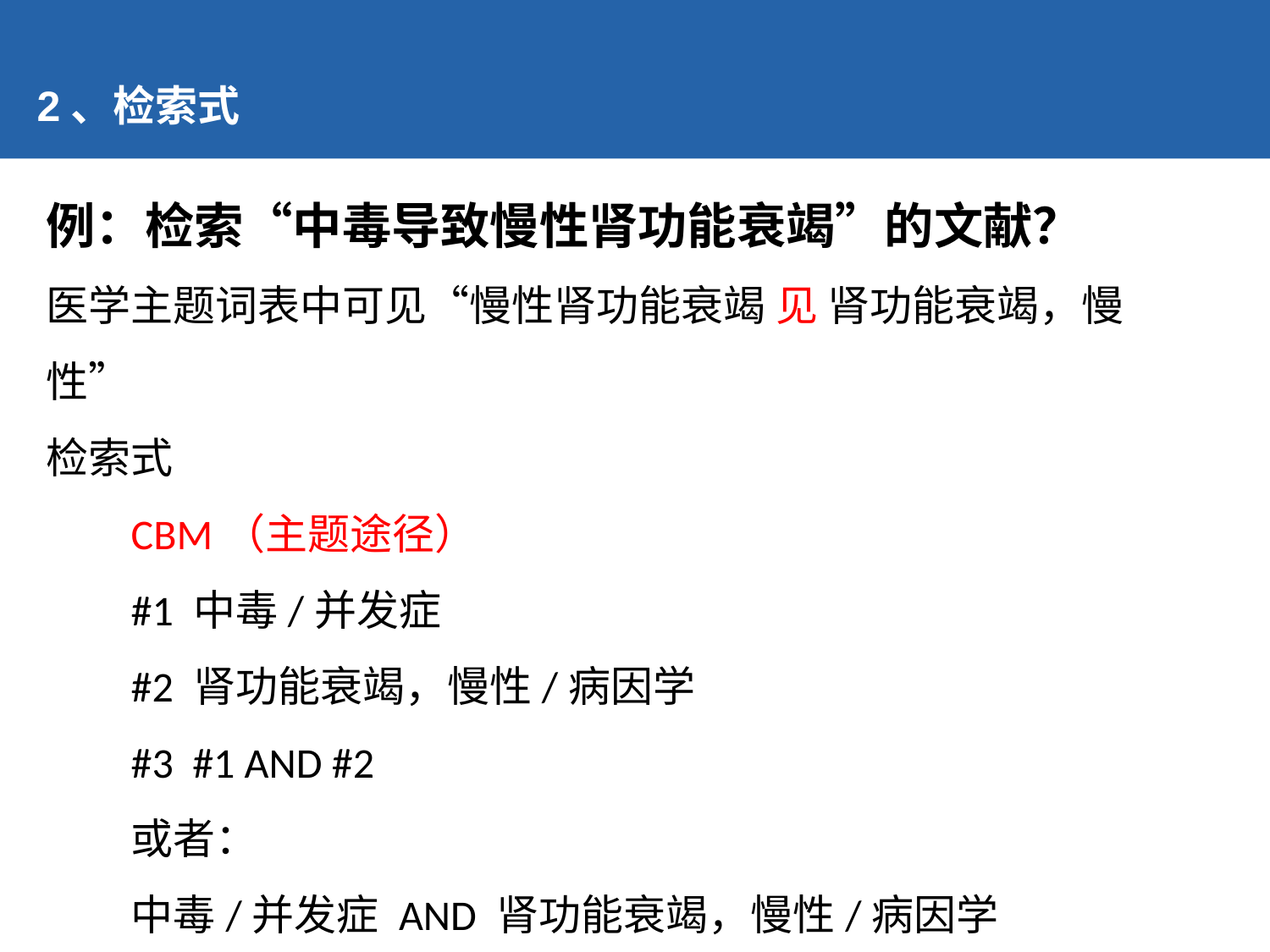

2、检索式
例：检索“中毒导致慢性肾功能衰竭”的文献？
医学主题词表中可见“慢性肾功能衰竭 见 肾功能衰竭，慢性”
检索式
CBM（主题途径）
#1 中毒/并发症
#2 肾功能衰竭，慢性/病因学
#3  #1 AND #2
或者：
中毒/并发症 AND 肾功能衰竭，慢性/病因学
（加权 不扩展）（限定条件）